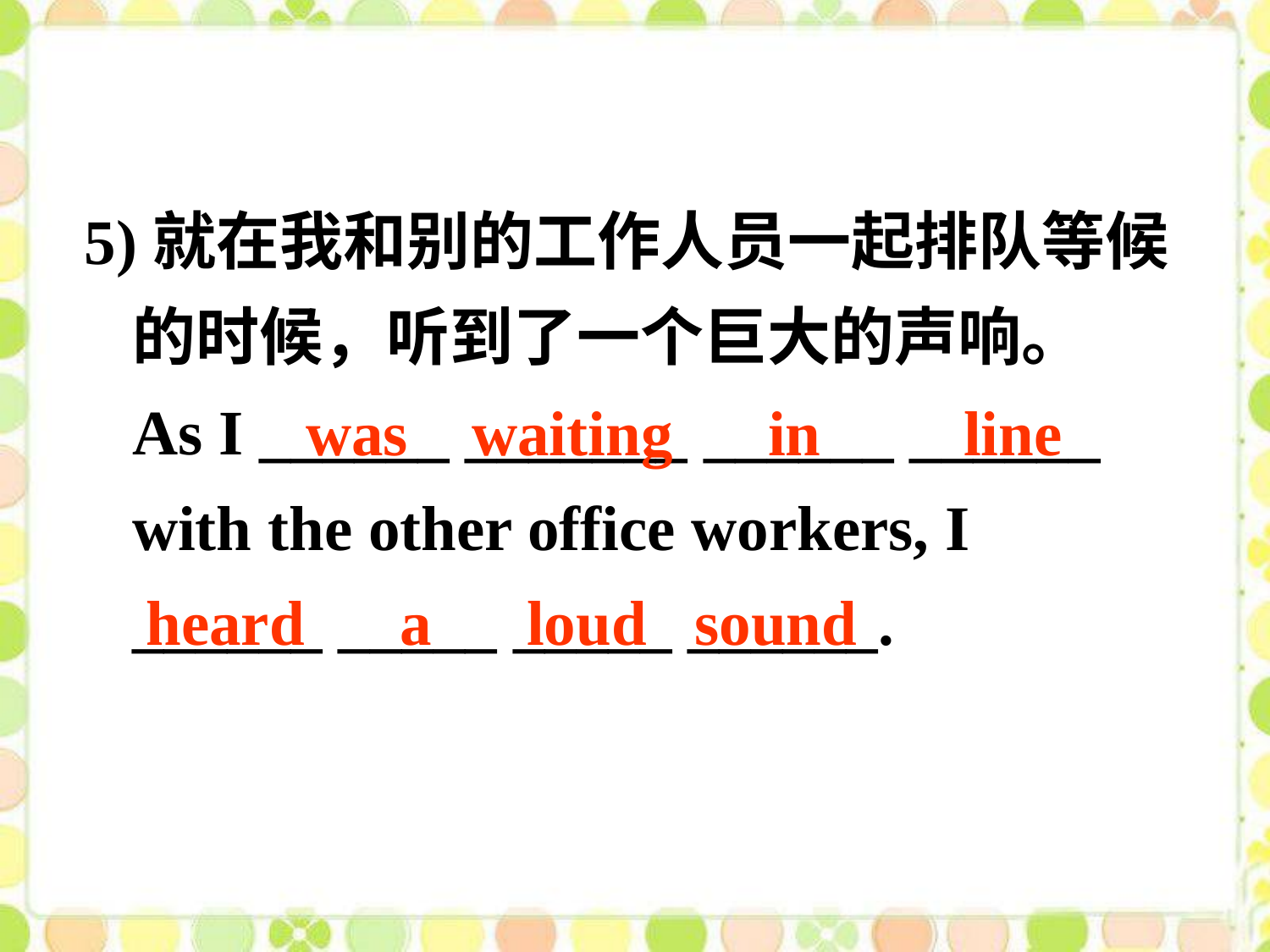

5)就在我和别的工作人员一起排队等候的时候，听到了一个巨大的声响。
   As I ______ _______ ______ ______ with the other office workers, I
   ______ _____ _____ ______.
was    waiting      in         line
heard      a      loud   sound